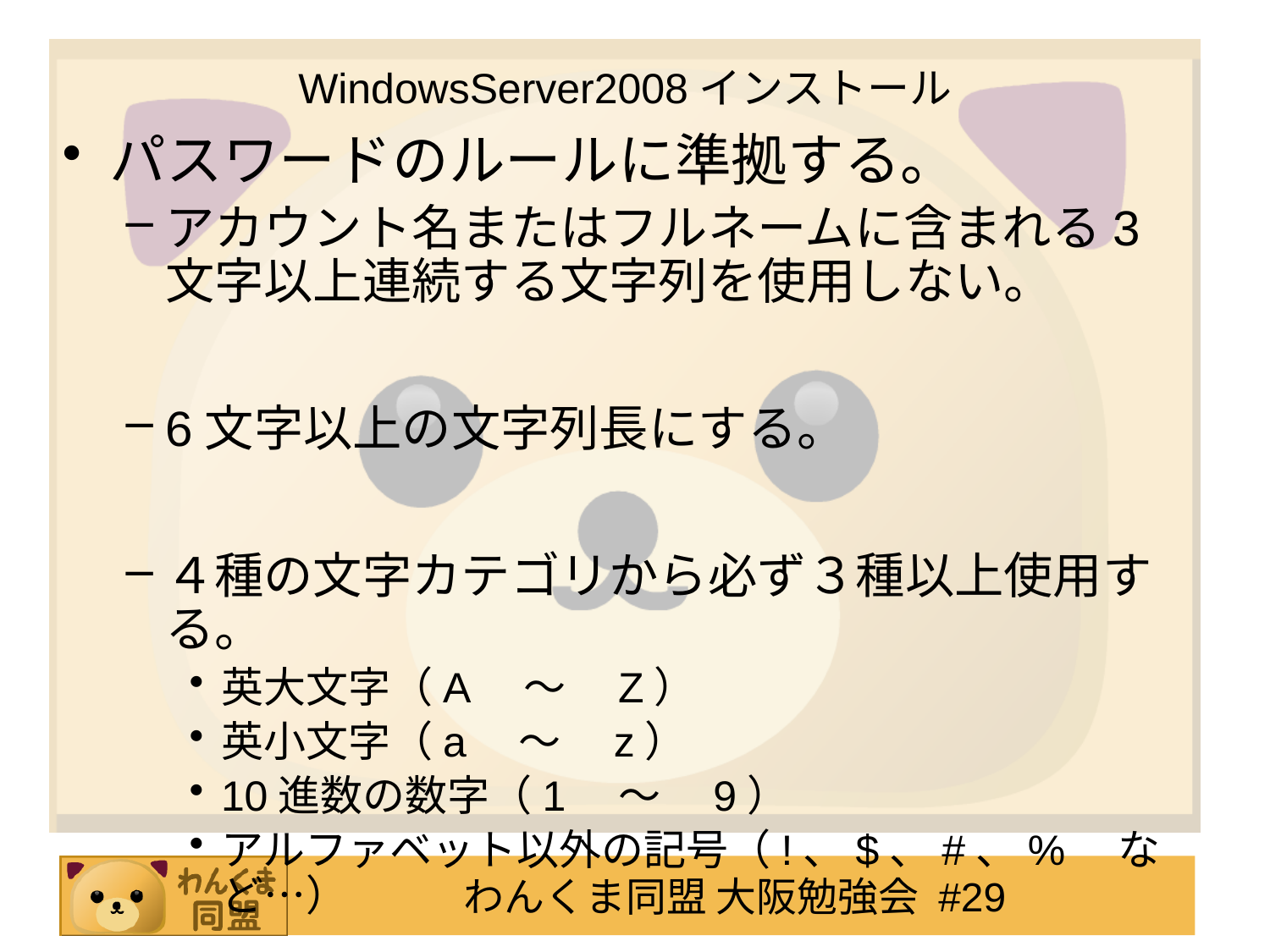

# WindowsServer2008インストール
パスワードのルールに準拠する。
アカウント名またはフルネームに含まれる3文字以上連続する文字列を使用しない。

6文字以上の文字列長にする。

４種の文字カテゴリから必ず３種以上使用する。
英大文字（A　～　Z）
英小文字（a　～　z）
10進数の数字（1　～　9）
アルファベット以外の記号（!、$、#、%　など…）